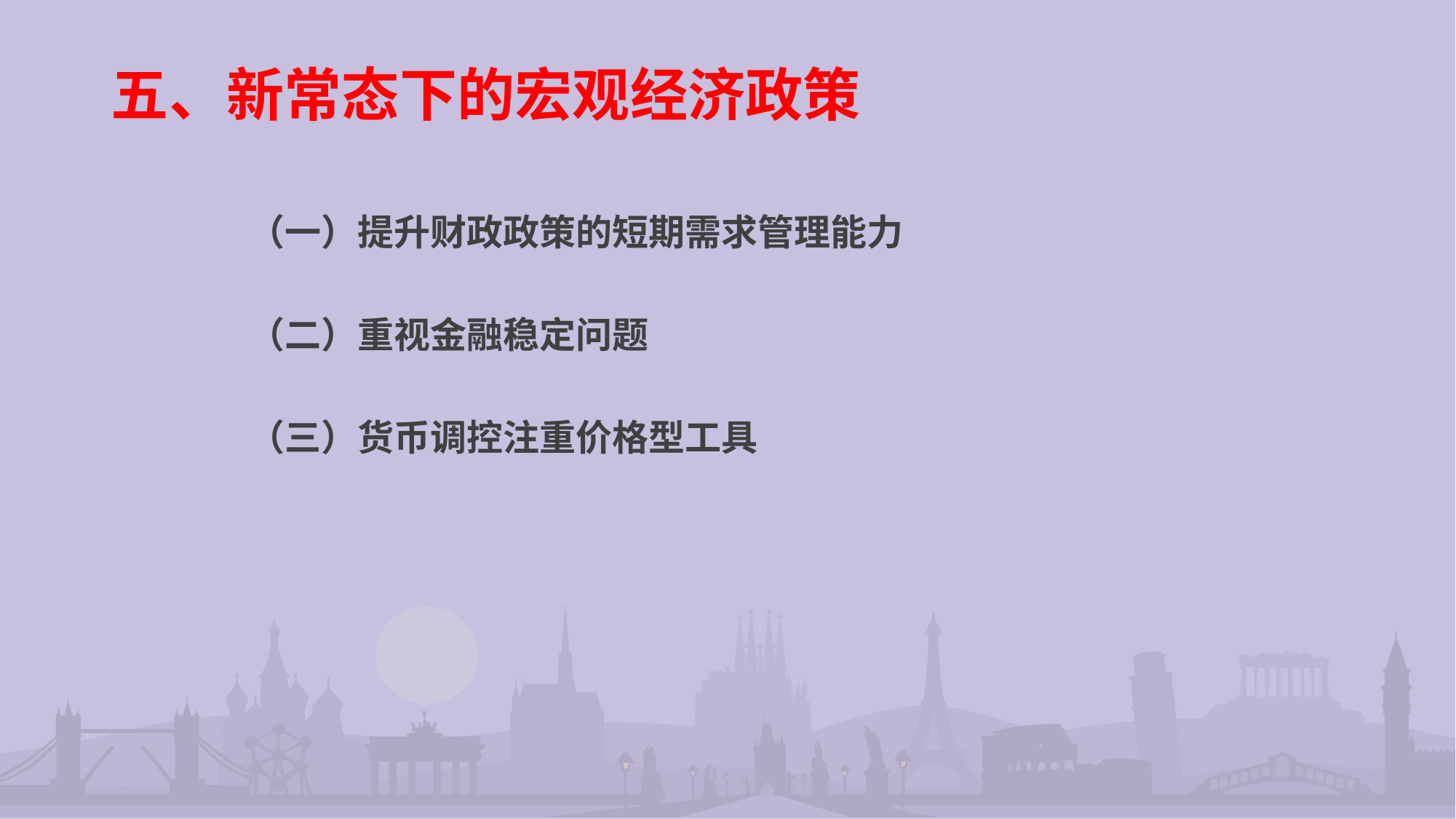

# 五、新常态下的宏观经济政策
（一）提升财政政策的短期需求管理能力
（二）重视金融稳定问题
（三）货币调控注重价格型工具